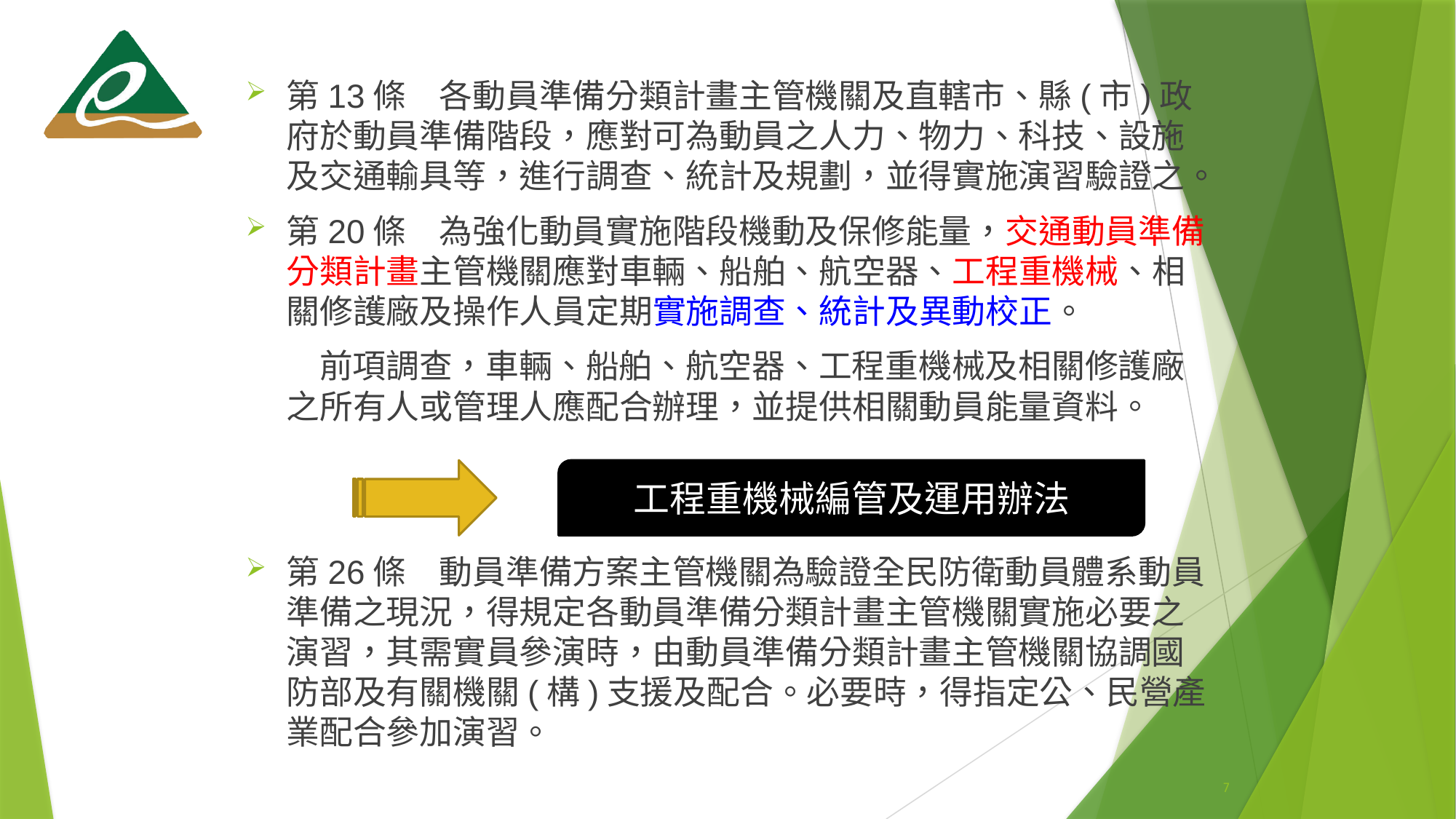

第13條　各動員準備分類計畫主管機關及直轄市、縣(市)政府於動員準備階段，應對可為動員之人力、物力、科技、設施及交通輸具等，進行調查、統計及規劃，並得實施演習驗證之。
第20條　為強化動員實施階段機動及保修能量，交通動員準備分類計畫主管機關應對車輛、船舶、航空器、工程重機械、相關修護廠及操作人員定期實施調查、統計及異動校正。
　　 前項調查，車輛、船舶、航空器、工程重機械及相關修護廠之所有人或管理人應配合辦理，並提供相關動員能量資料。

第26條　動員準備方案主管機關為驗證全民防衛動員體系動員準備之現況，得規定各動員準備分類計畫主管機關實施必要之演習，其需實員參演時，由動員準備分類計畫主管機關協調國防部及有關機關(構)支援及配合。必要時，得指定公、民營產業配合參加演習。

工程重機械編管及運用辦法
7